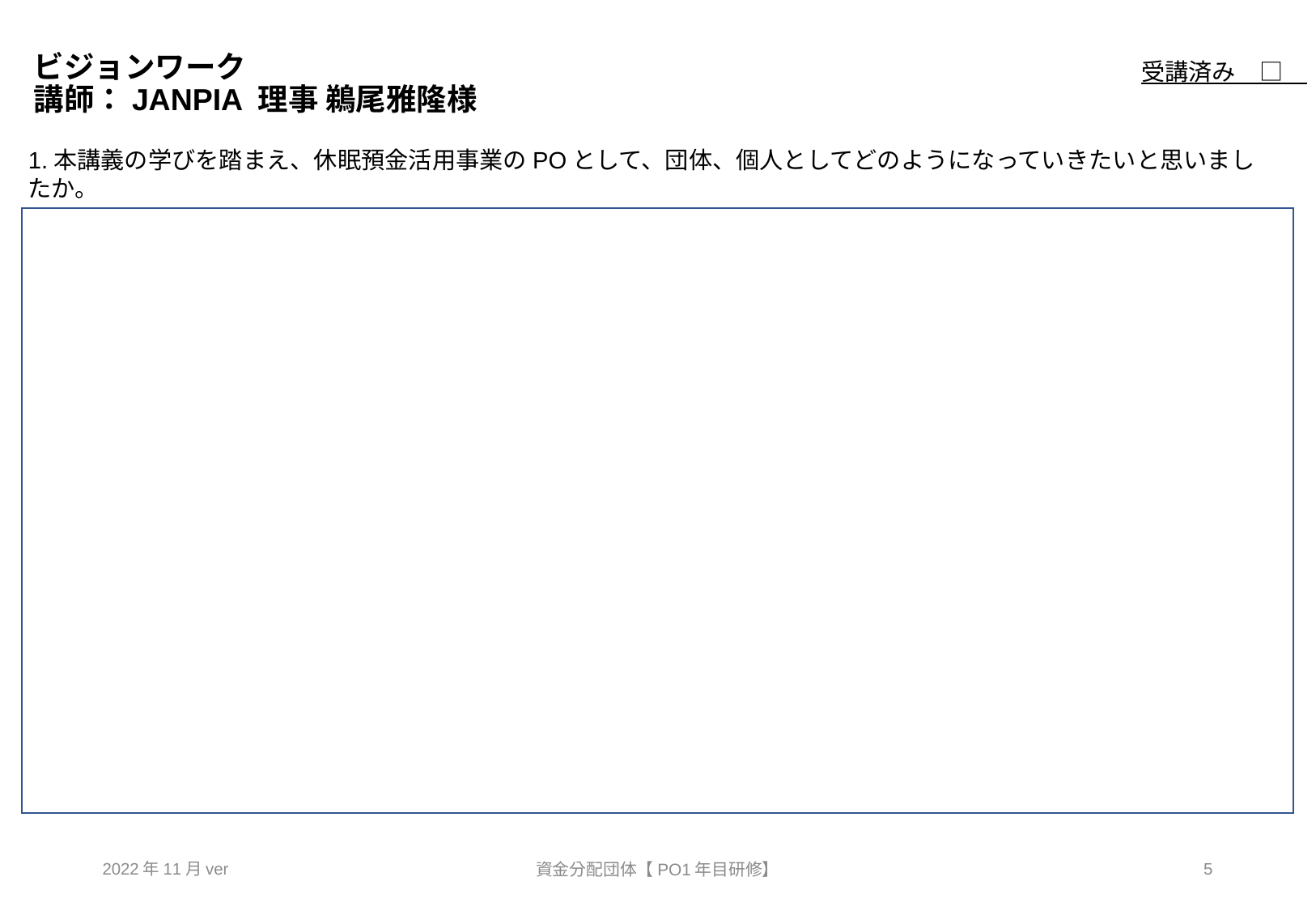

# ビジョンワーク　 講師：JANPIA 理事 鵜尾雅隆様
受講済み　□
1.本講義の学びを踏まえ、休眠預金活用事業のPOとして、団体、個人としてどのようになっていきたいと思いましたか。

2022年11月ver
資金分配団体【PO1年目研修】
5